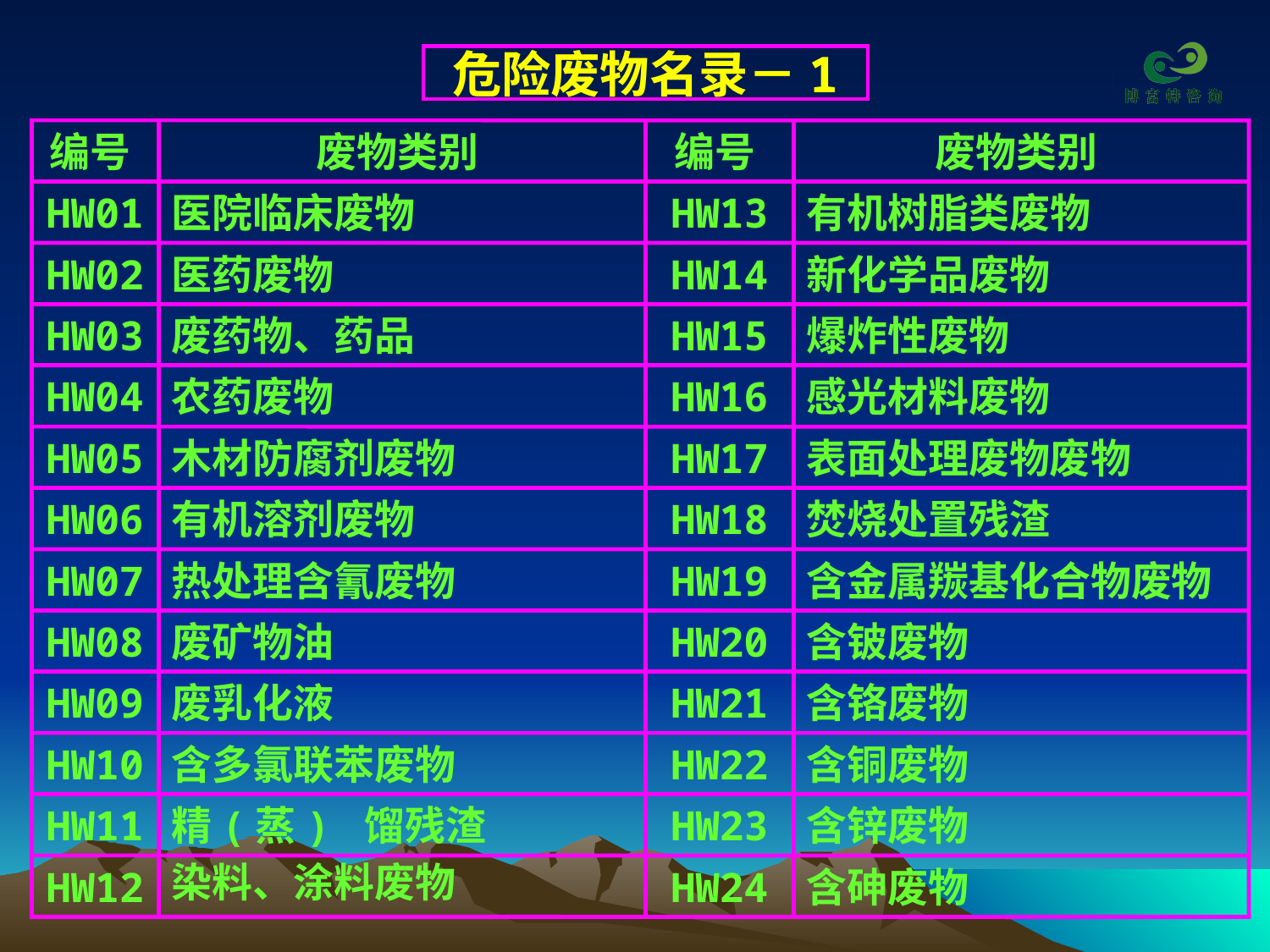

危险废物名录－1
编号

废物类别

编号

废物类别

HW01

医院临床废物
HW13
有机树脂类废物
HW02

医药废物
HW14
新化学品废物
HW03

废药物、药品
HW15
爆炸性废物
HW04

农药废物
HW16
感光材料废物
HW05

木材防腐剂废物
HW17
表面处理废物废物
HW06

有机溶剂废物
HW18
焚烧处置残渣
HW07

热处理含氰废物
HW19
含金属羰基化合物废物
HW08

废矿物油
HW20
含铍废物
HW09

废乳化液
HW21
含铬废物
HW10

含多氯联苯废物
HW22
含铜废物
HW11

精(蒸) 馏残渣
HW23
含锌废物
HW12

染料、涂料废物
HW24
含砷废物